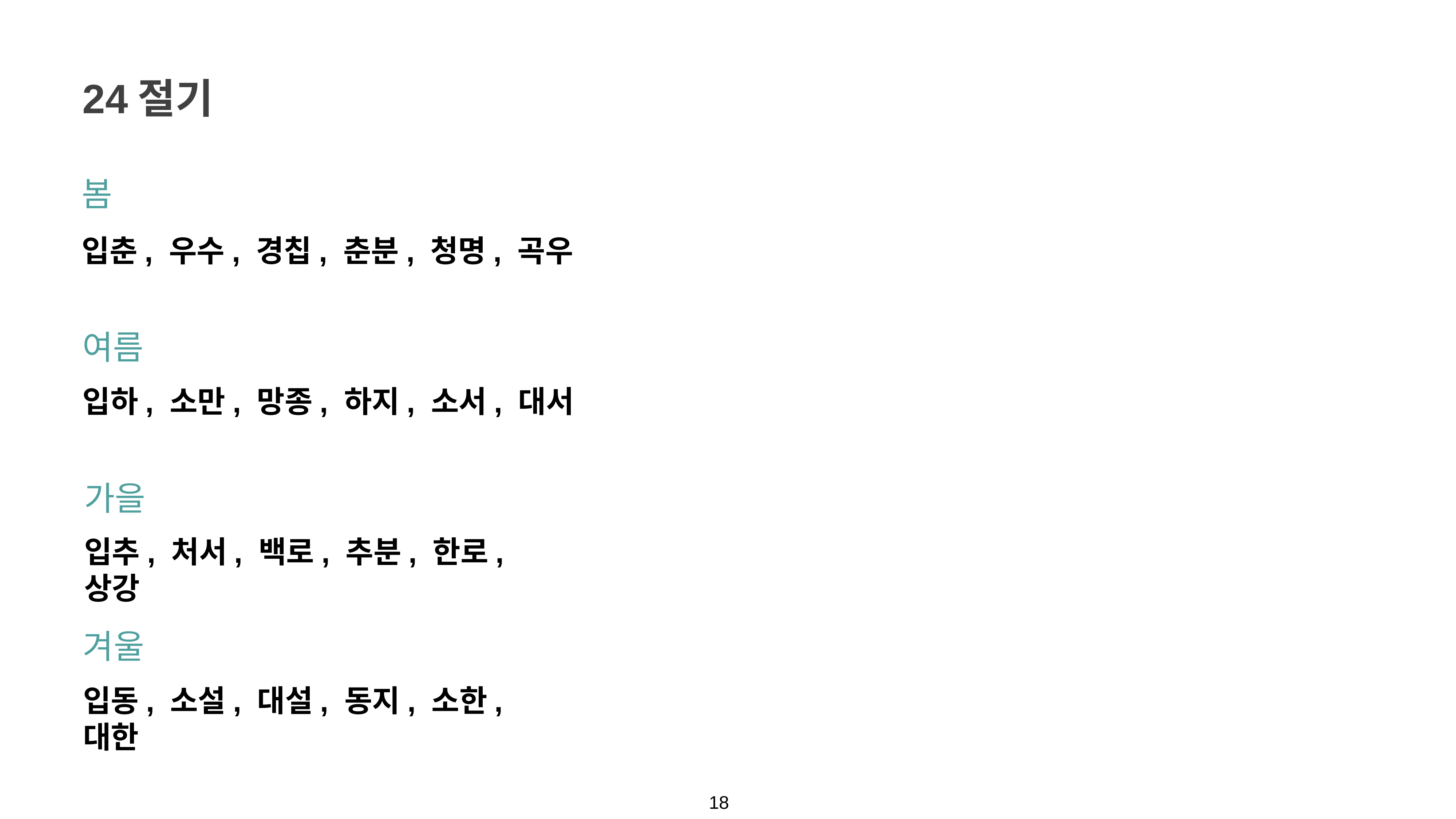

24절기
봄
입춘, 우수, 경칩, 춘분, 청명, 곡우
여름
입하, 소만, 망종, 하지, 소서, 대서
가을
입추, 처서, 백로, 추분, 한로, 상강
겨울
입동, 소설, 대설, 동지, 소한, 대한
18